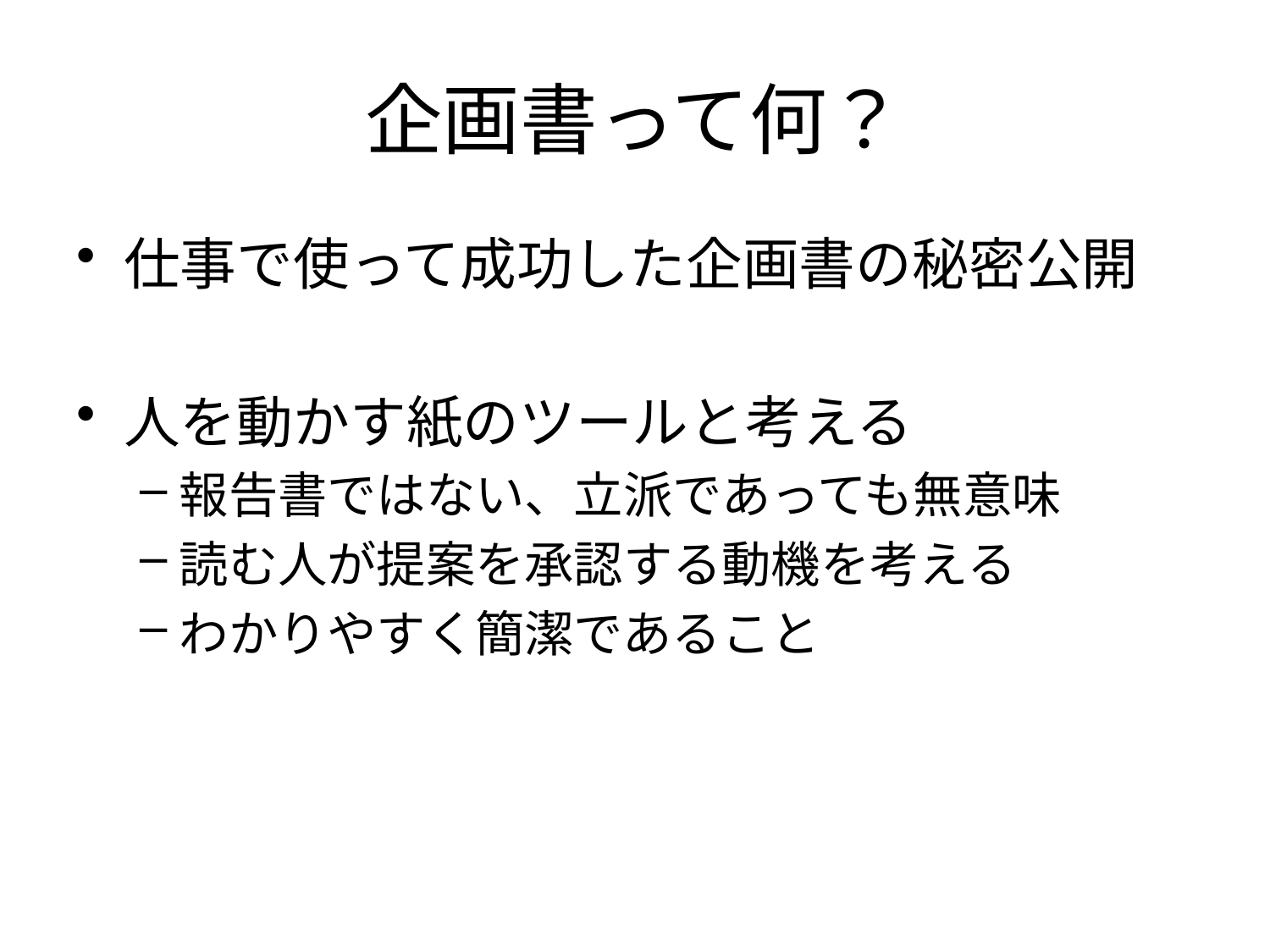

# 企画書って何？
仕事で使って成功した企画書の秘密公開

人を動かす紙のツールと考える
報告書ではない、立派であっても無意味
読む人が提案を承認する動機を考える
わかりやすく簡潔であること